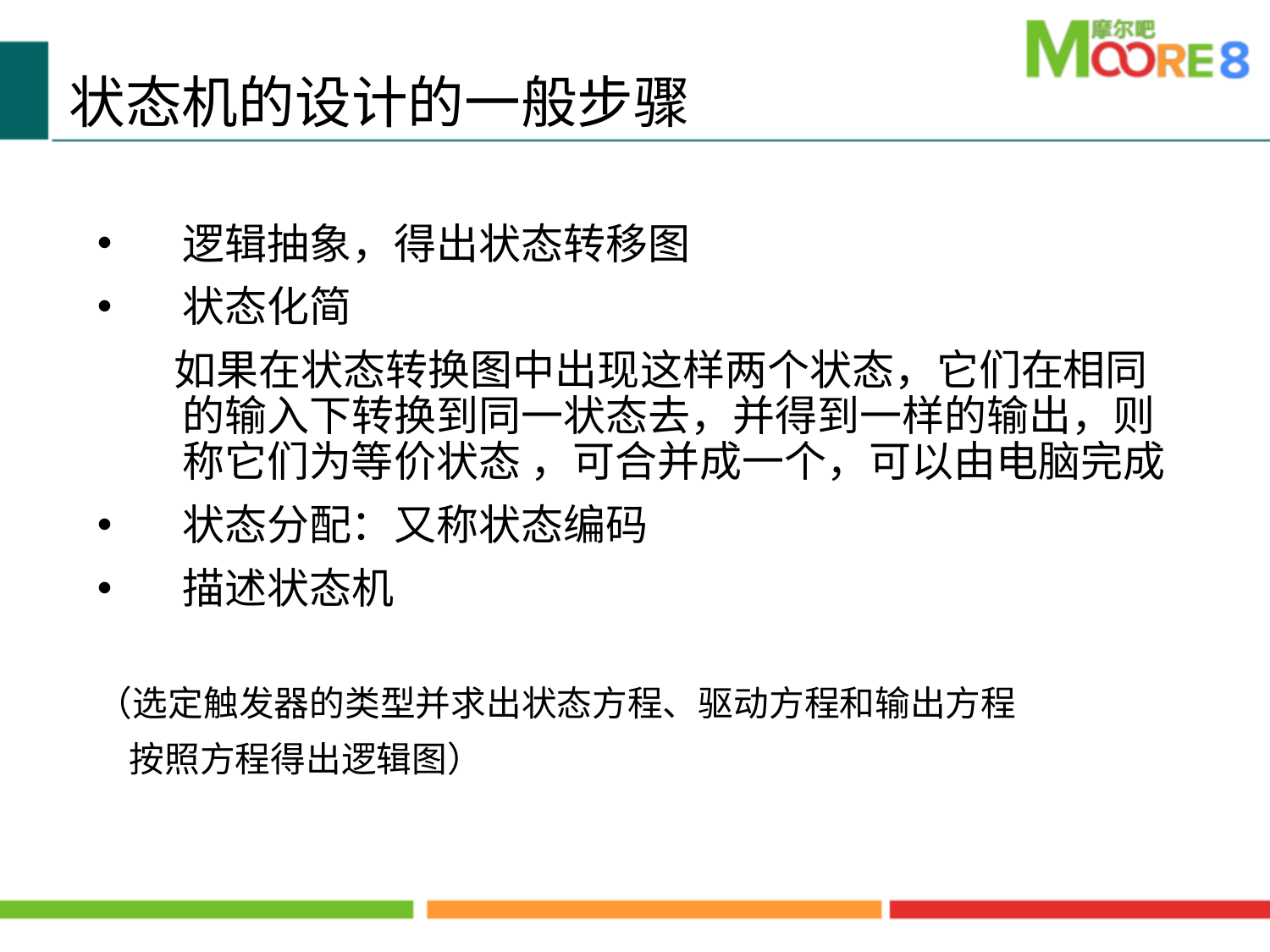

状态机的设计的一般步骤
逻辑抽象，得出状态转移图
状态化简
       如果在状态转换图中出现这样两个状态，它们在相同的输入下转换到同一状态去，并得到一样的输出，则称它们为等价状态 ，可合并成一个，可以由电脑完成
状态分配：又称状态编码
描述状态机

（选定触发器的类型并求出状态方程、驱动方程和输出方程
   按照方程得出逻辑图）